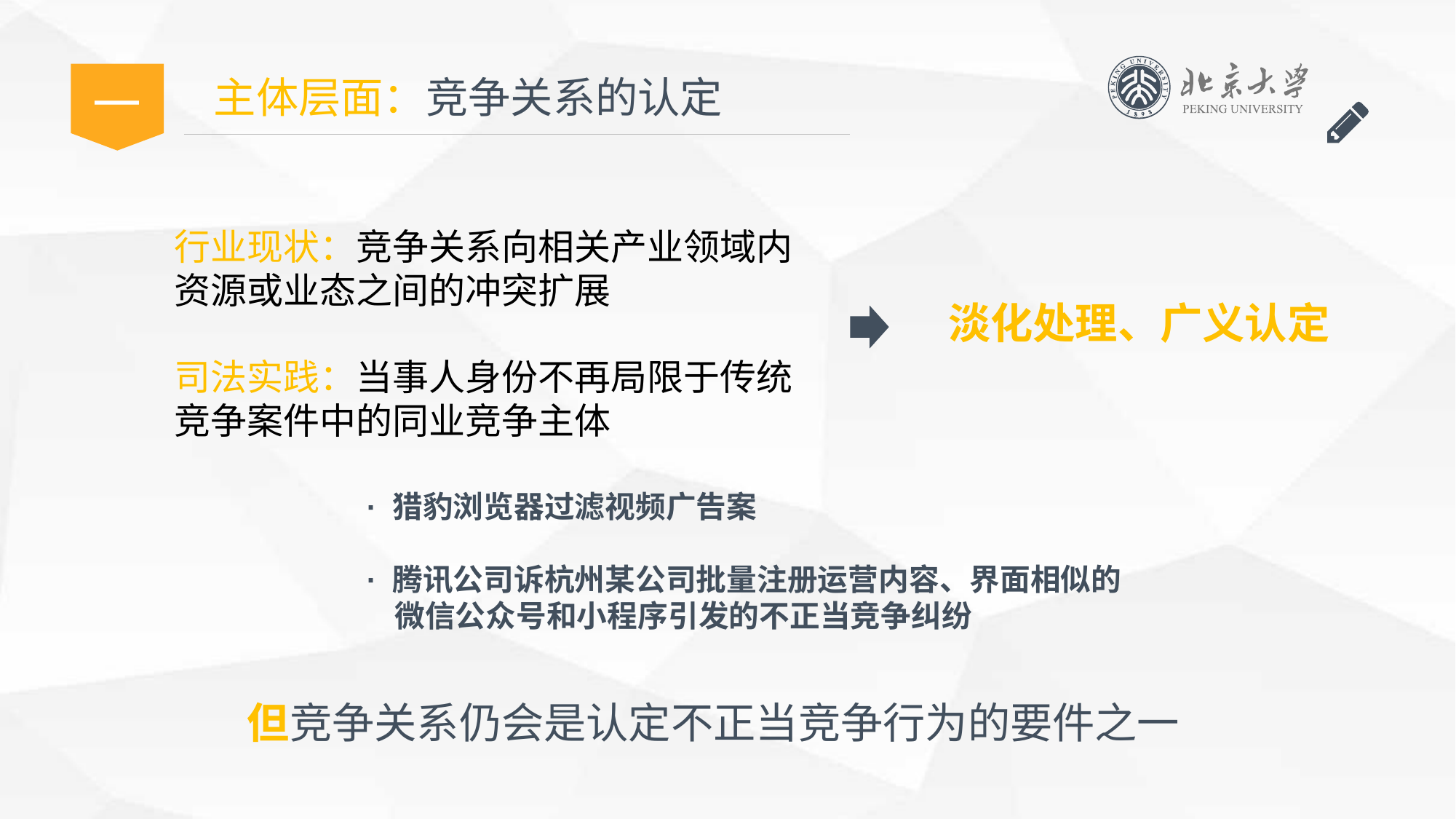

一
主体层面：竞争关系的认定
行业现状：竞争关系向相关产业领域内资源或业态之间的冲突扩展
淡化处理、广义认定

司法实践：当事人身份不再局限于传统竞争案件中的同业竞争主体
· 猎豹浏览器过滤视频广告案

· 腾讯公司诉杭州某公司批量注册运营内容、界面相似的
   微信公众号和小程序引发的不正当竞争纠纷
但竞争关系仍会是认定不正当竞争行为的要件之一